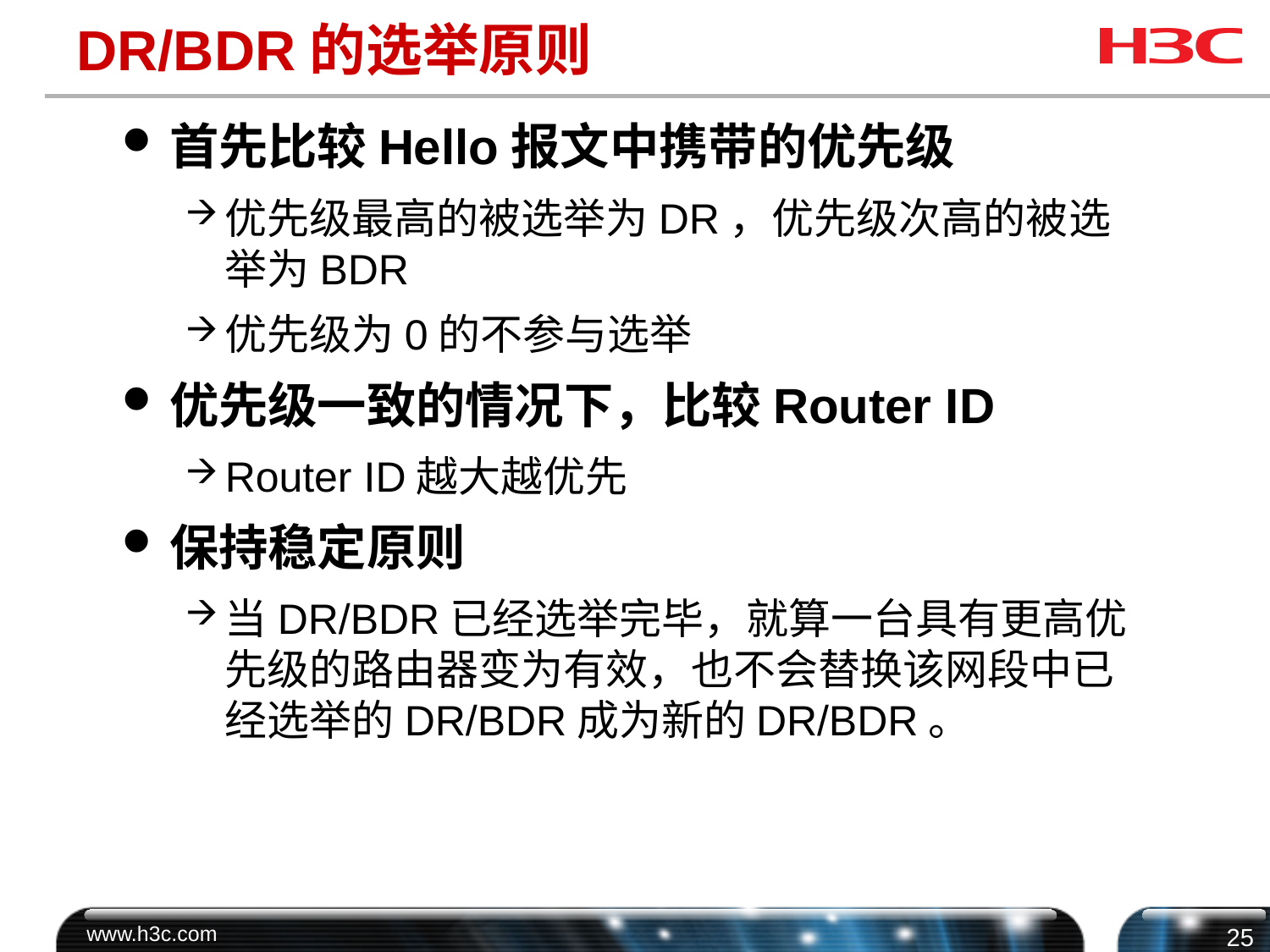

# DR/BDR的选举原则
首先比较Hello报文中携带的优先级
优先级最高的被选举为DR，优先级次高的被选举为BDR
优先级为0的不参与选举
优先级一致的情况下，比较Router ID
Router ID越大越优先
保持稳定原则
当DR/BDR已经选举完毕，就算一台具有更高优先级的路由器变为有效，也不会替换该网段中已经选举的DR/BDR成为新的DR/BDR。